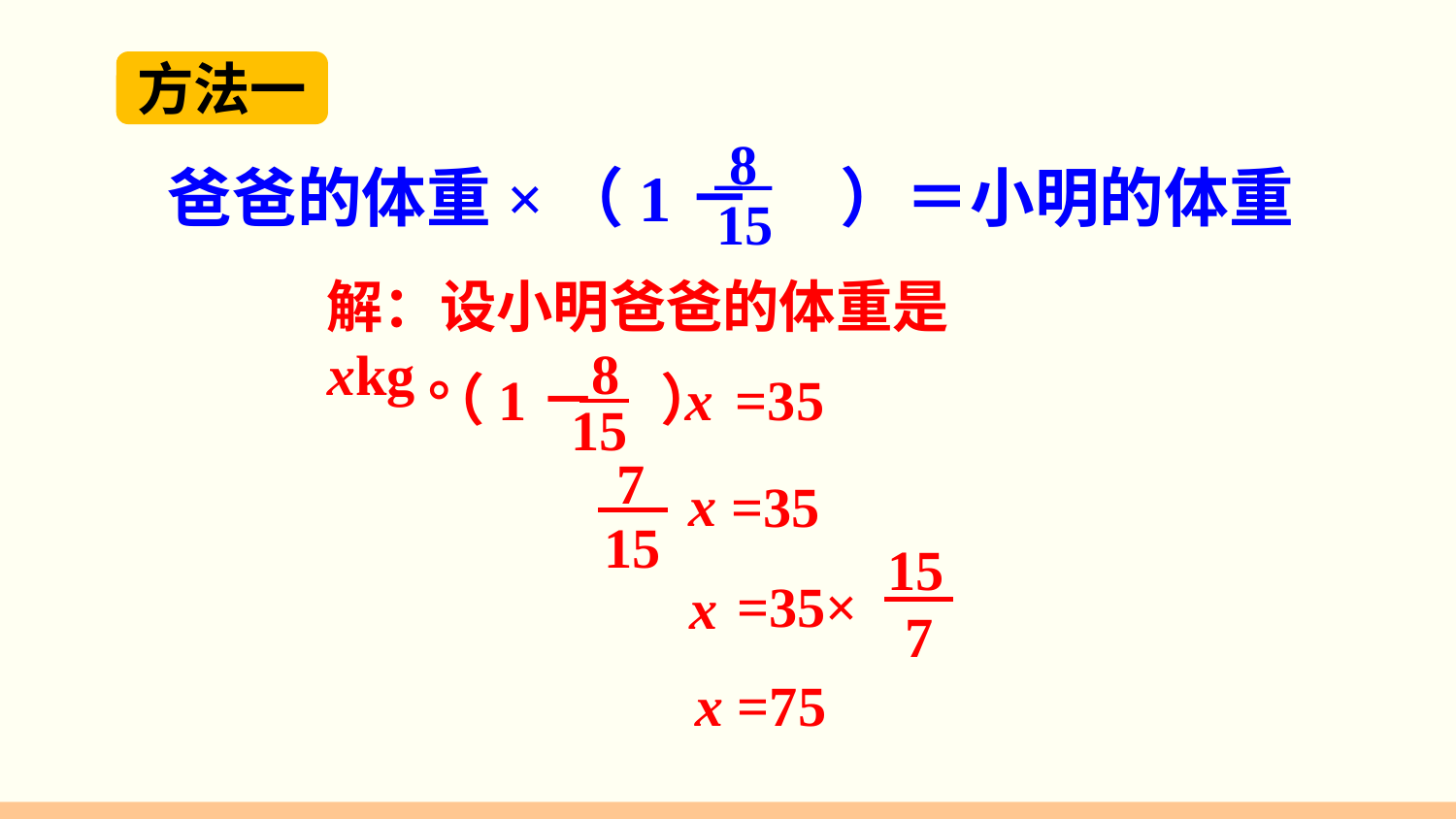

方法一
8
15

    爸爸的体重×（1－      ）＝小明的体重
解：设小明爸爸的体重是xkg。
8
15
x
（1－     ）
=35
7
15
x
=35

15
 7
=35×
x

x =75